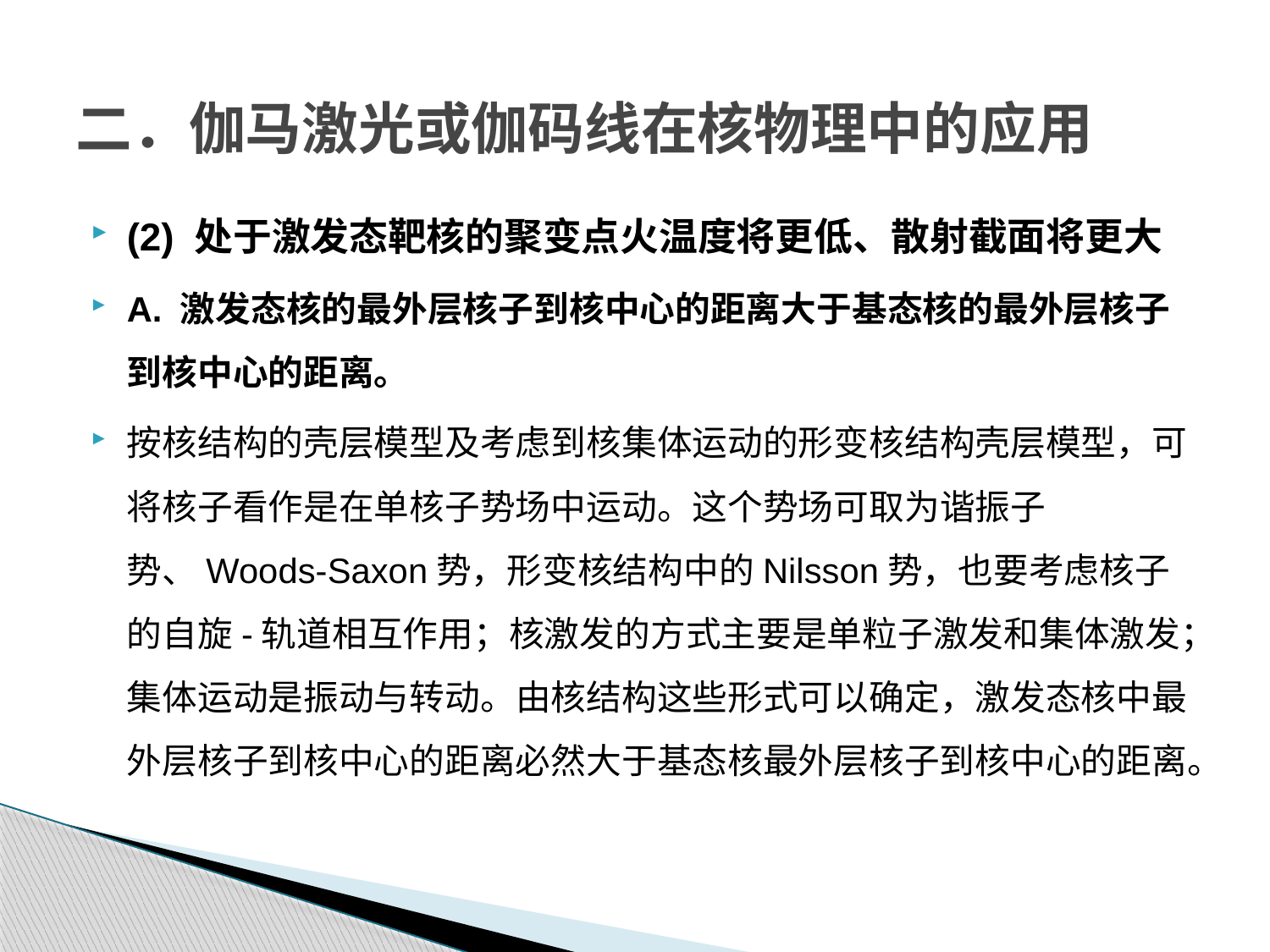

# 二．伽马激光或伽码线在核物理中的应用
(2) 处于激发态靶核的聚变点火温度将更低、散射截面将更大
A. 激发态核的最外层核子到核中心的距离大于基态核的最外层核子到核中心的距离。
按核结构的壳层模型及考虑到核集体运动的形变核结构壳层模型，可将核子看作是在单核子势场中运动。这个势场可取为谐振子势、Woods-Saxon势，形变核结构中的Nilsson势，也要考虑核子的自旋-轨道相互作用；核激发的方式主要是单粒子激发和集体激发；集体运动是振动与转动。由核结构这些形式可以确定，激发态核中最外层核子到核中心的距离必然大于基态核最外层核子到核中心的距离。